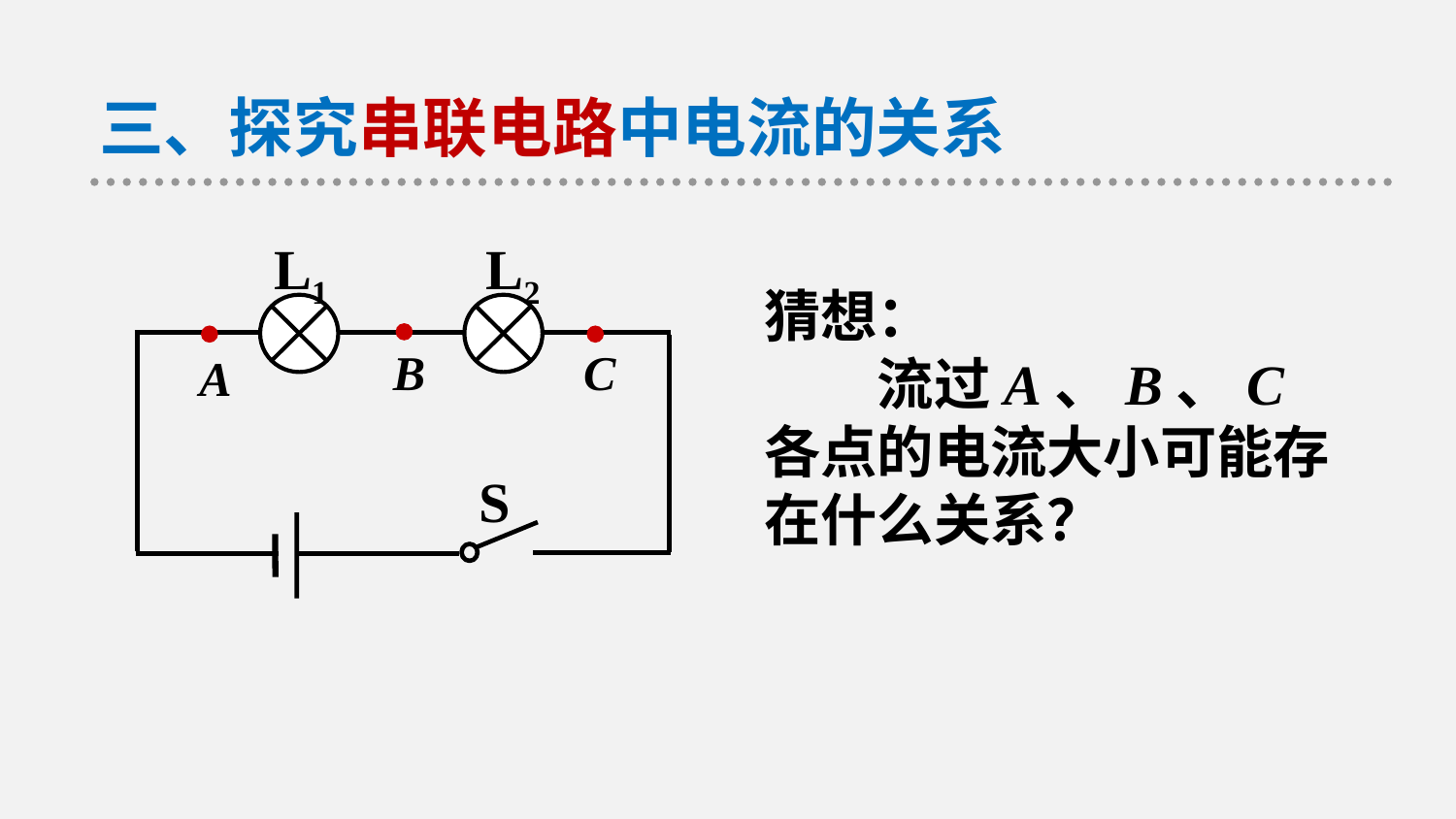

三、探究串联电路中电流的关系
L1
L2

C
B
A

S
猜想：
　　流过A、B、C各点的电流大小可能存在什么关系？